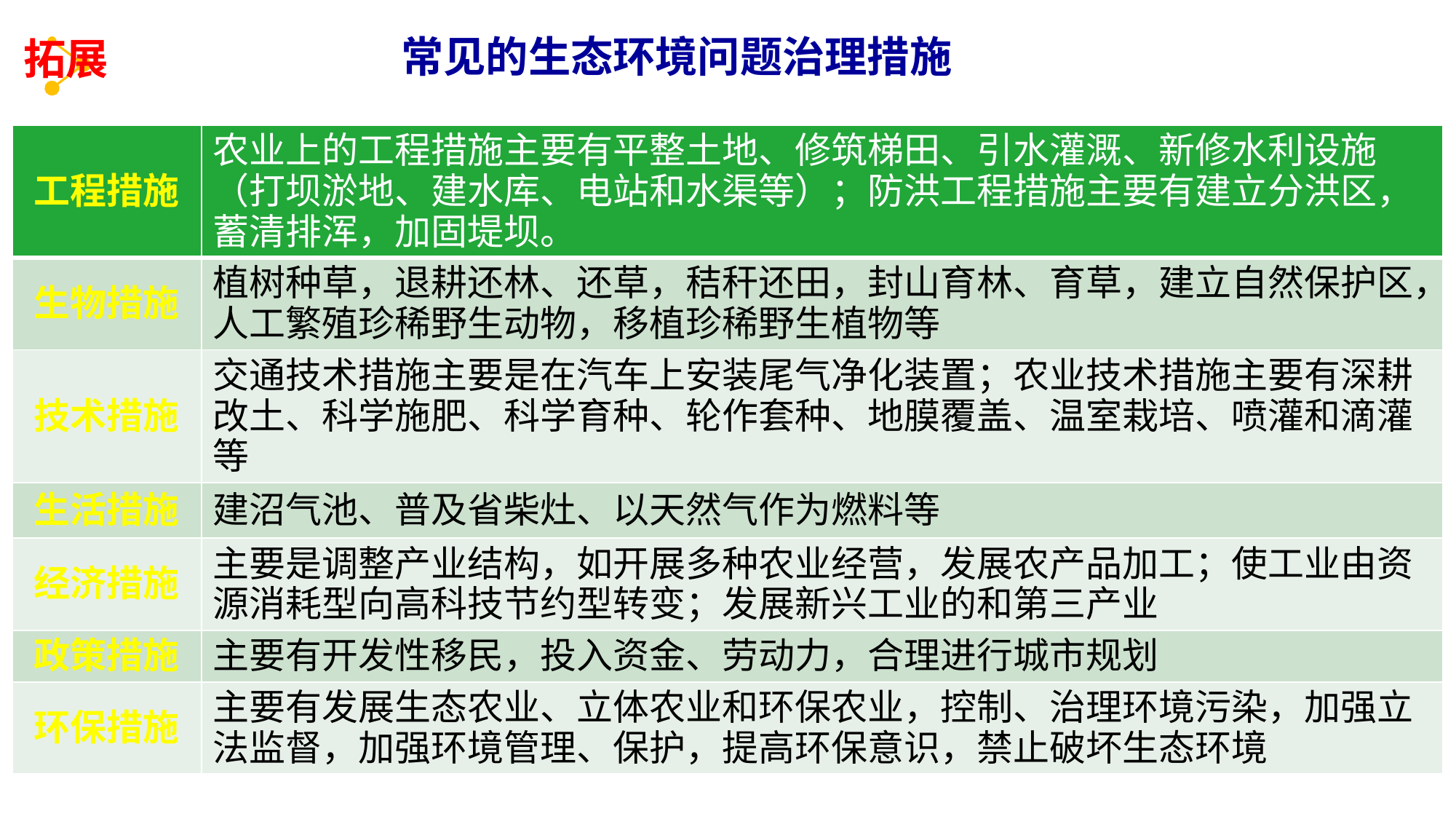

常见的生态环境问题治理措施
拓展
| 工程措施 | 农业上的工程措施主要有平整土地、修筑梯田、引水灌溉、新修水利设施（打坝淤地、建水库、电站和水渠等）；防洪工程措施主要有建立分洪区，蓄清排浑，加固堤坝。 |
| --- | --- |
| 生物措施 | 植树种草，退耕还林、还草，秸秆还田，封山育林、育草，建立自然保护区，人工繁殖珍稀野生动物，移植珍稀野生植物等 |
| 技术措施 | 交通技术措施主要是在汽车上安装尾气净化装置；农业技术措施主要有深耕改土、科学施肥、科学育种、轮作套种、地膜覆盖、温室栽培、喷灌和滴灌等 |
| 生活措施 | 建沼气池、普及省柴灶、以天然气作为燃料等 |
| 经济措施 | 主要是调整产业结构，如开展多种农业经营，发展农产品加工；使工业由资源消耗型向高科技节约型转变；发展新兴工业的和第三产业 |
| 政策措施 | 主要有开发性移民，投入资金、劳动力，合理进行城市规划 |
| 环保措施 | 主要有发展生态农业、立体农业和环保农业，控制、治理环境污染，加强立法监督，加强环境管理、保护，提高环保意识，禁止破坏生态环境 |